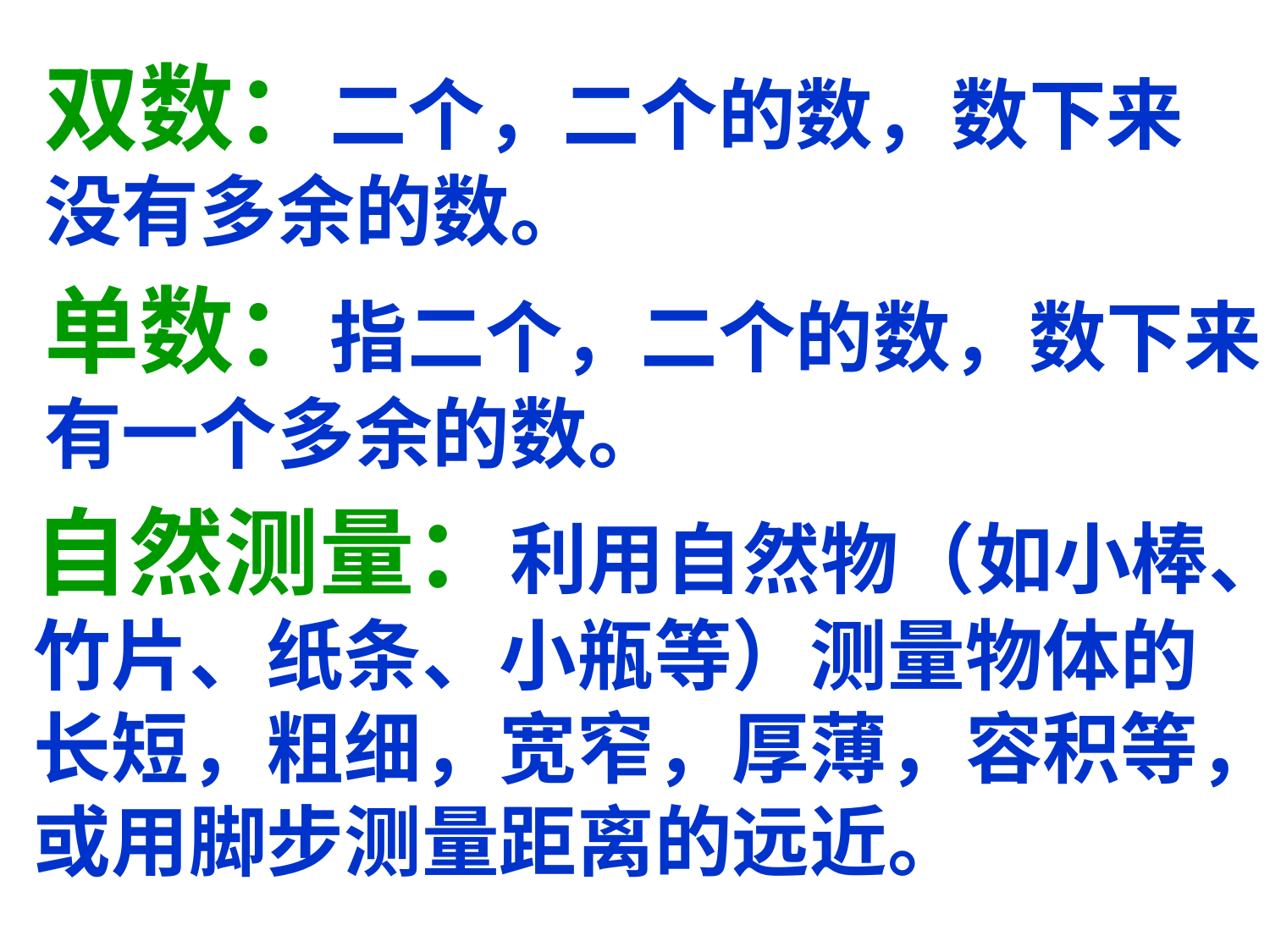

双数：二个，二个的数，数下来没有多余的数。
单数：指二个，二个的数，数下来有一个多余的数。
自然测量：利用自然物（如小棒、竹片、纸条、小瓶等）测量物体的长短，粗细，宽窄，厚薄，容积等，或用脚步测量距离的远近。